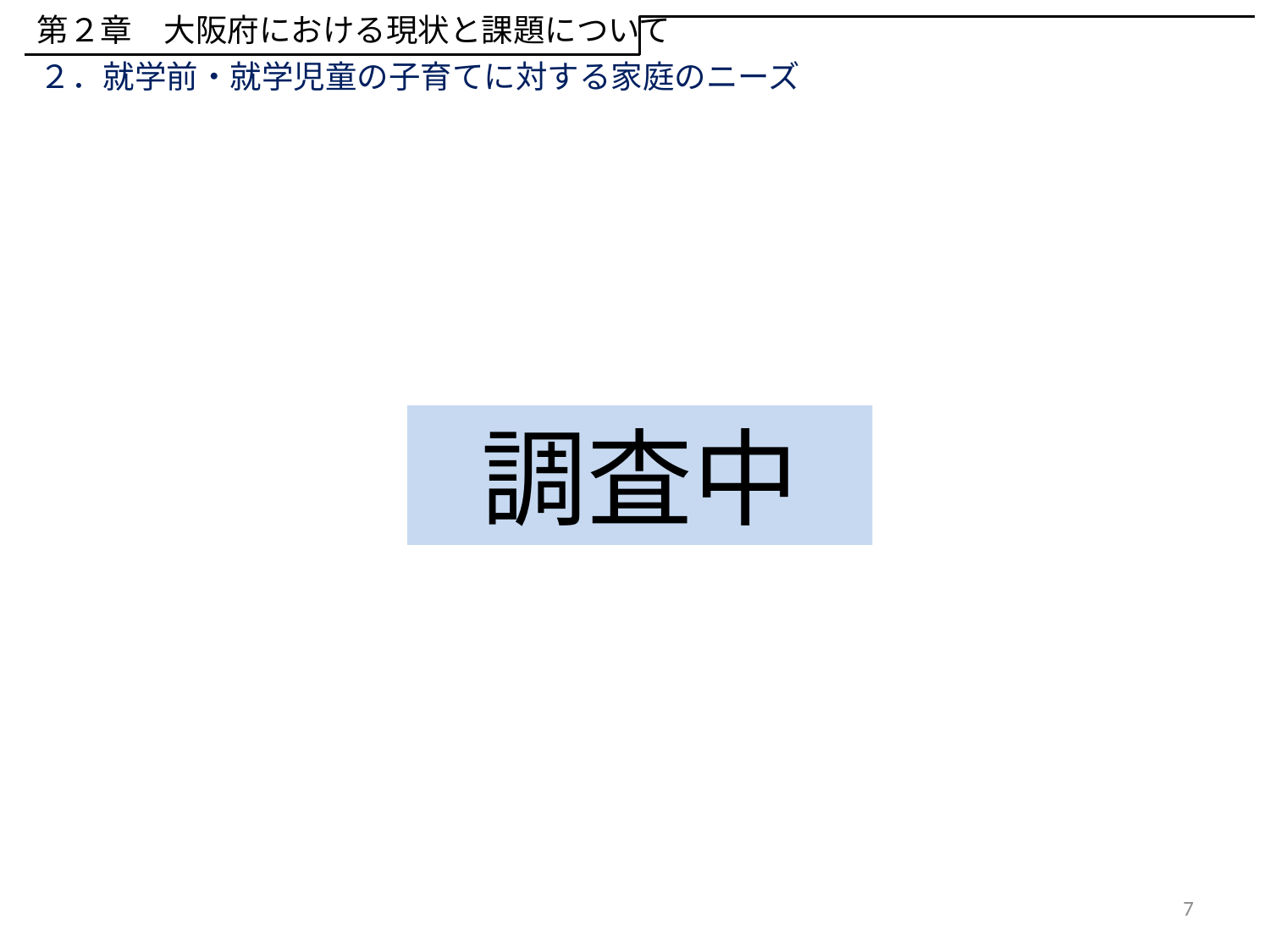

第２章　大阪府における現状と課題について
２．就学前・就学児童の子育てに対する家庭のニーズ
調査中
7